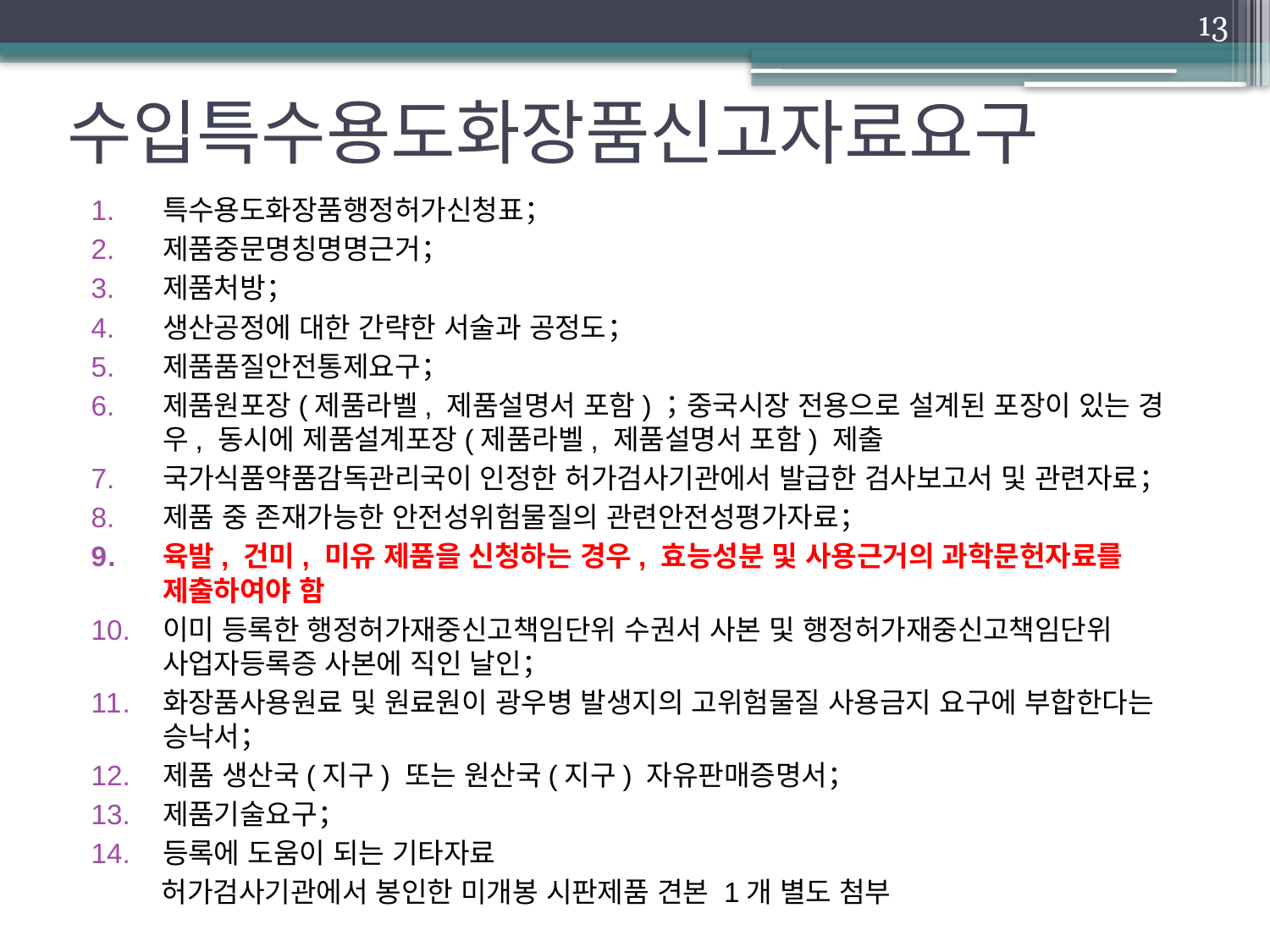

13
# 수입특수용도화장품신고자료요구
특수용도화장품행정허가신청표；
제품중문명칭명명근거；
제품처방；
생산공정에 대한 간략한 서술과 공정도；
제품품질안전통제요구；
제품원포장(제품라벨, 제품설명서 포함)；중국시장 전용으로 설계된 포장이 있는 경우, 동시에 제품설계포장(제품라벨, 제품설명서 포함) 제출
국가식품약품감독관리국이 인정한 허가검사기관에서 발급한 검사보고서 및 관련자료；
제품 중 존재가능한 안전성위험물질의 관련안전성평가자료；
육발, 건미, 미유 제품을 신청하는 경우, 효능성분 및 사용근거의 과학문헌자료를 제출하여야 함
이미 등록한 행정허가재중신고책임단위 수권서 사본 및 행정허가재중신고책임단위 사업자등록증 사본에 직인 날인；
화장품사용원료 및 원료원이 광우병 발생지의 고위험물질 사용금지 요구에 부합한다는 승낙서；
제품 생산국(지구) 또는 원산국(지구) 자유판매증명서；
제품기술요구；
등록에 도움이 되는 기타자료
          허가검사기관에서 봉인한 미개봉 시판제품 견본 1개 별도 첨부